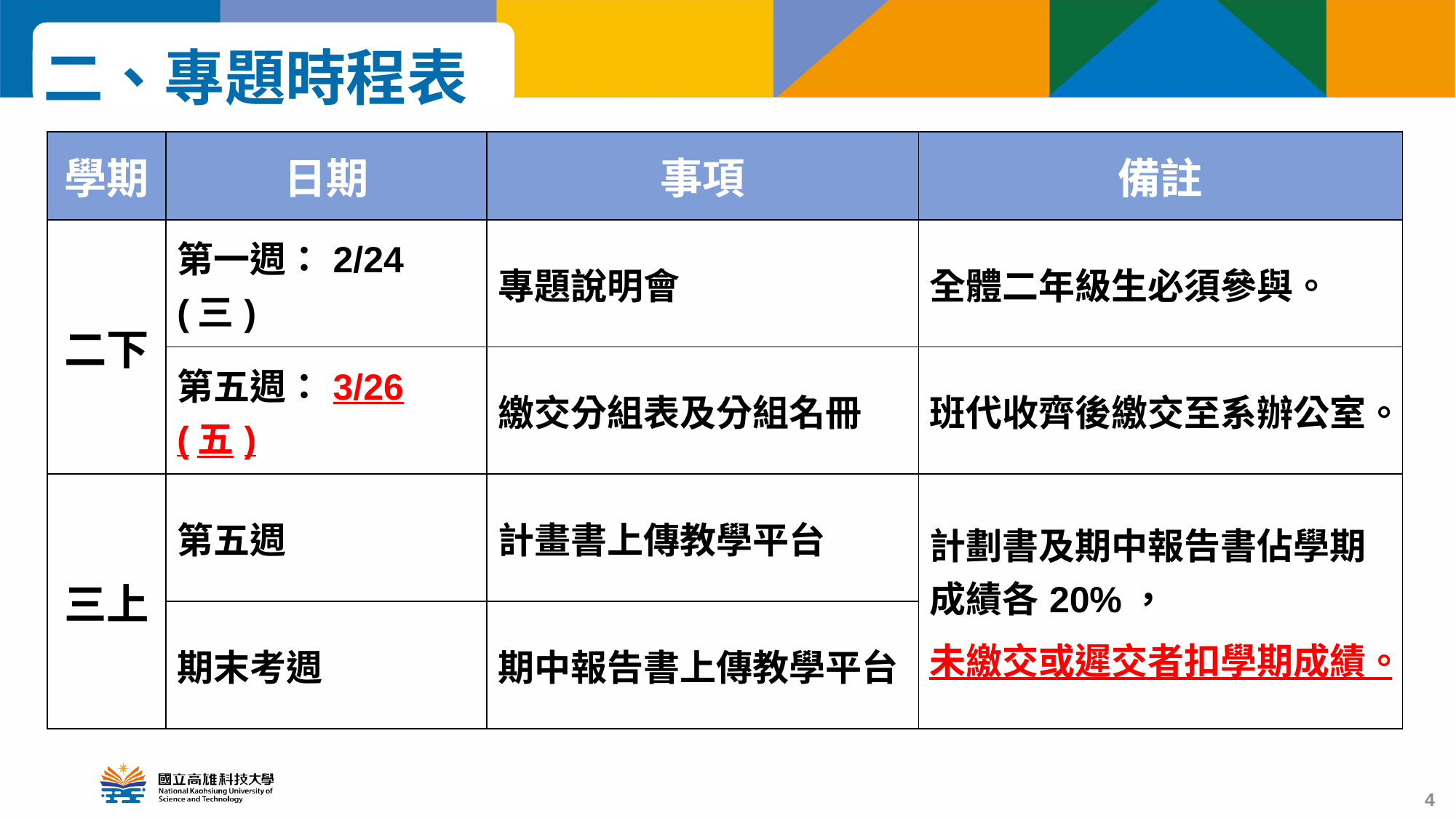

二、專題時程表

| 學期 | 日期 | 事項 | 備註 |
| --- | --- | --- | --- |
| 二下 | 第一週：2/24(三) | 專題說明會 | 全體二年級生必須參與。 |
|  | 第五週：3/26(五) | 繳交分組表及分組名冊 | 班代收齊後繳交至系辦公室。 |
| 三上 | 第五週 | 計畫書上傳教學平台 | 計劃書及期中報告書佔學期成績各20%， 未繳交或遲交者扣學期成績。 |
|  | 期末考週 | 期中報告書上傳教學平台 |  |

4